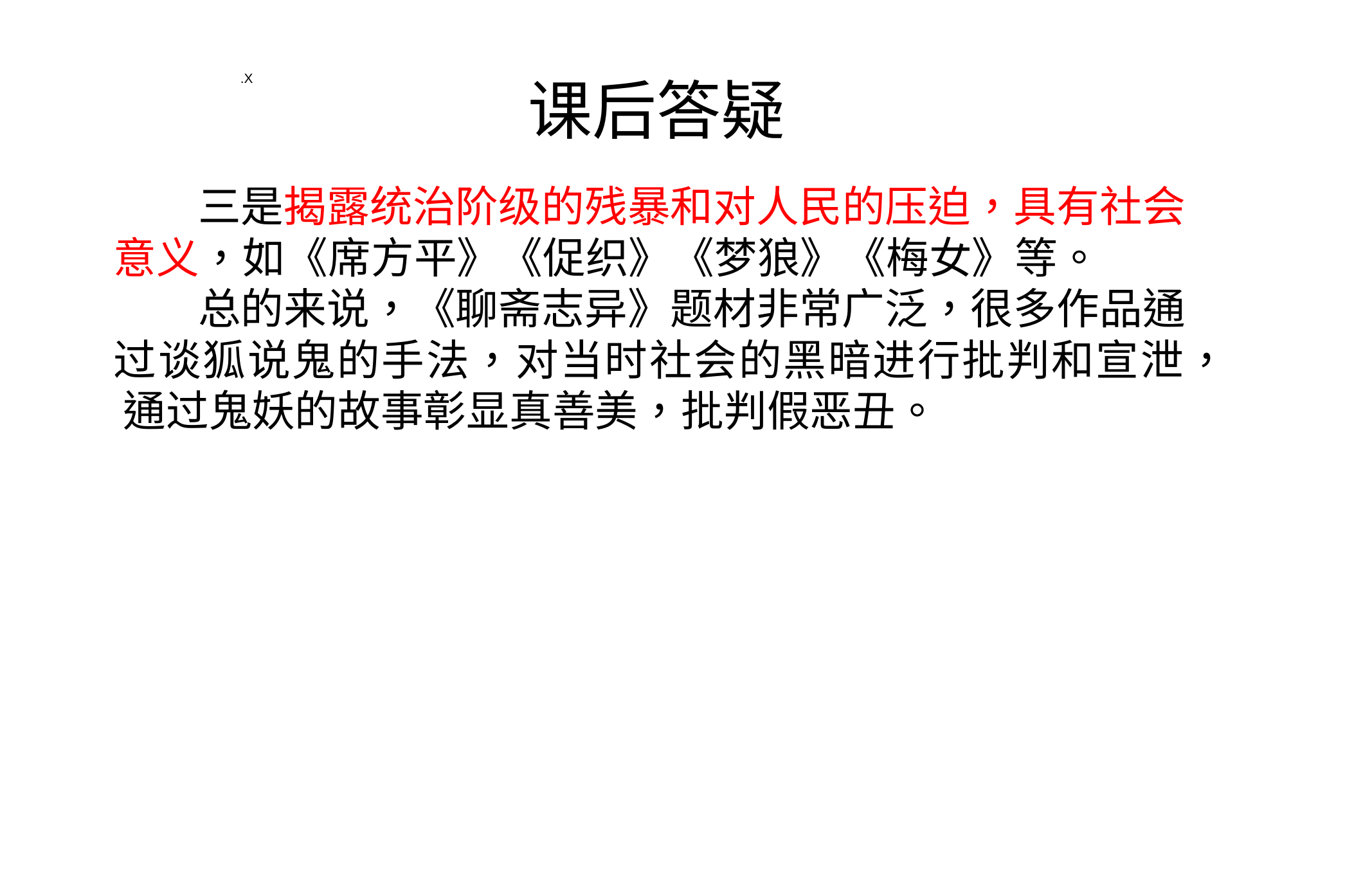

.X
课后答疑
三是揭露统治阶级的残暴和对人民的压迫，具有社会 意义，如《席方平》《促织》《梦狼》《梅女》等。
总的来说，《聊斋志异》题材非常广泛，很多作品通 过谈狐说鬼的手法，对当时社会的黑暗进行批判和宣泄， 通过鬼妖的故事彰显真善美，批判假恶丑。